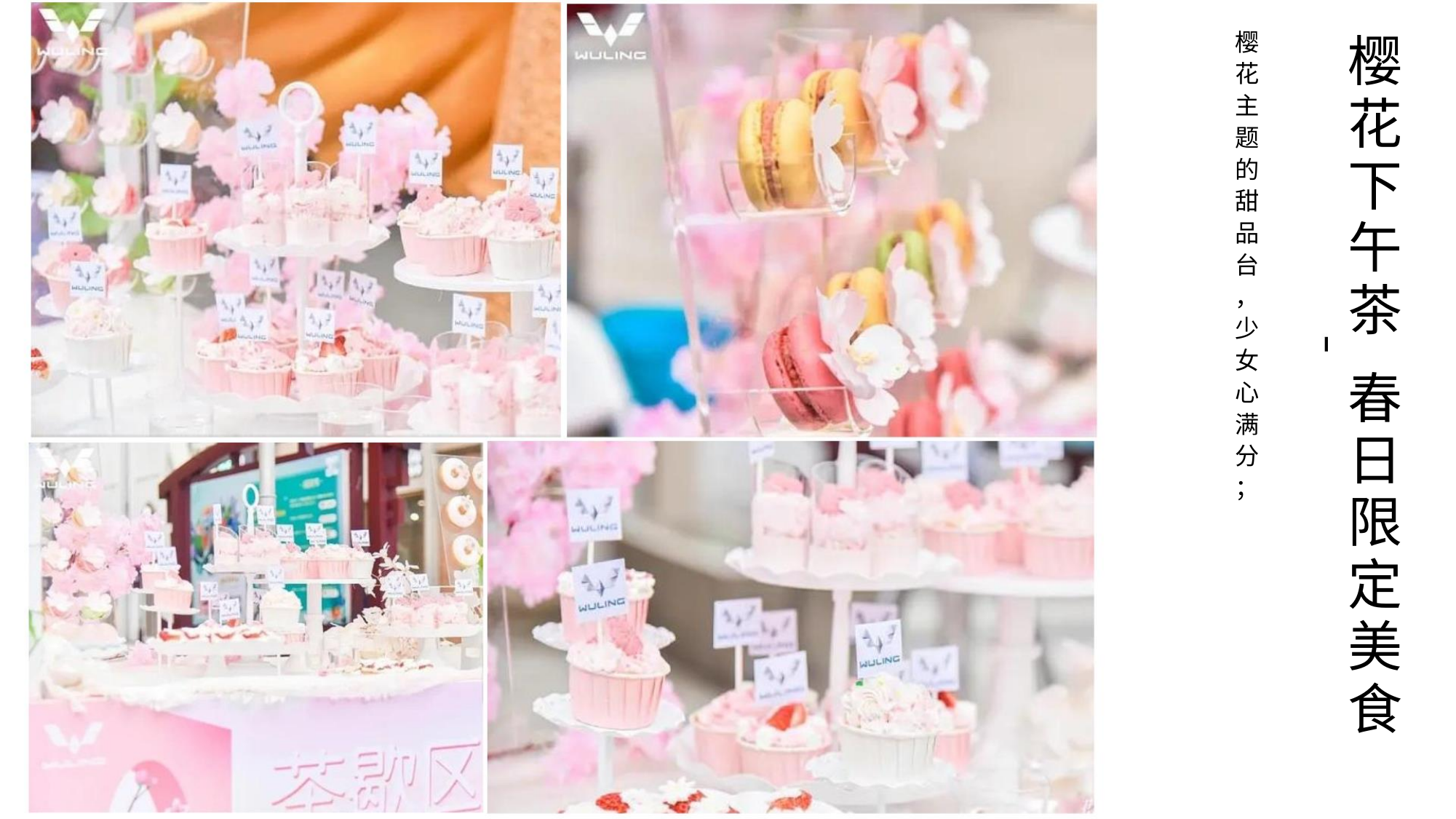

樱
花
下
午
茶
樱
花
主
题
的
甜
品
台
，
少
女
心
满
分
；
春
日
限
定
美
食